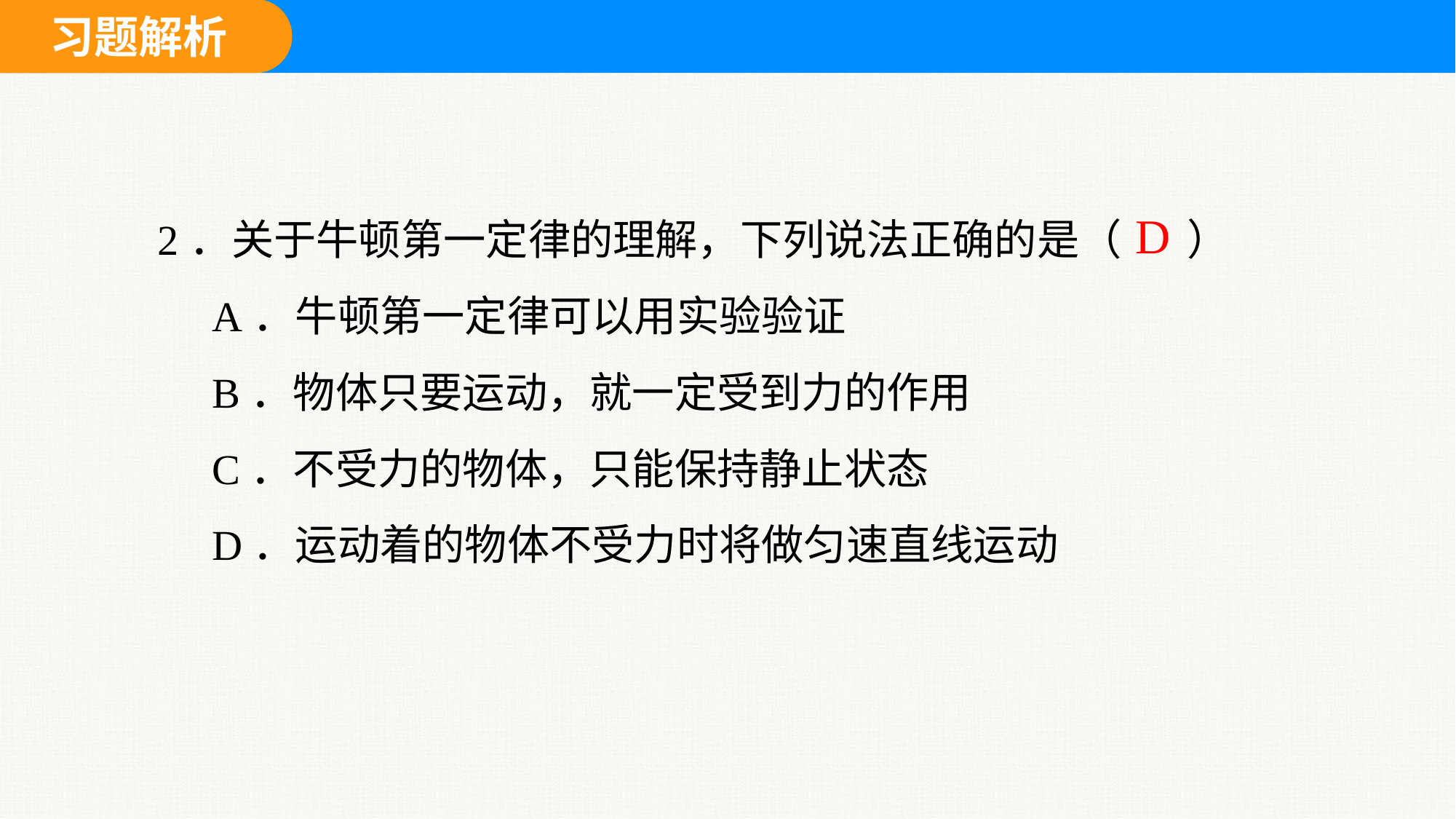

2．关于牛顿第一定律的理解，下列说法正确的是（	     ）
A．牛顿第一定律可以用实验验证
B．物体只要运动，就一定受到力的作用
C．不受力的物体，只能保持静止状态
D．运动着的物体不受力时将做匀速直线运动
D